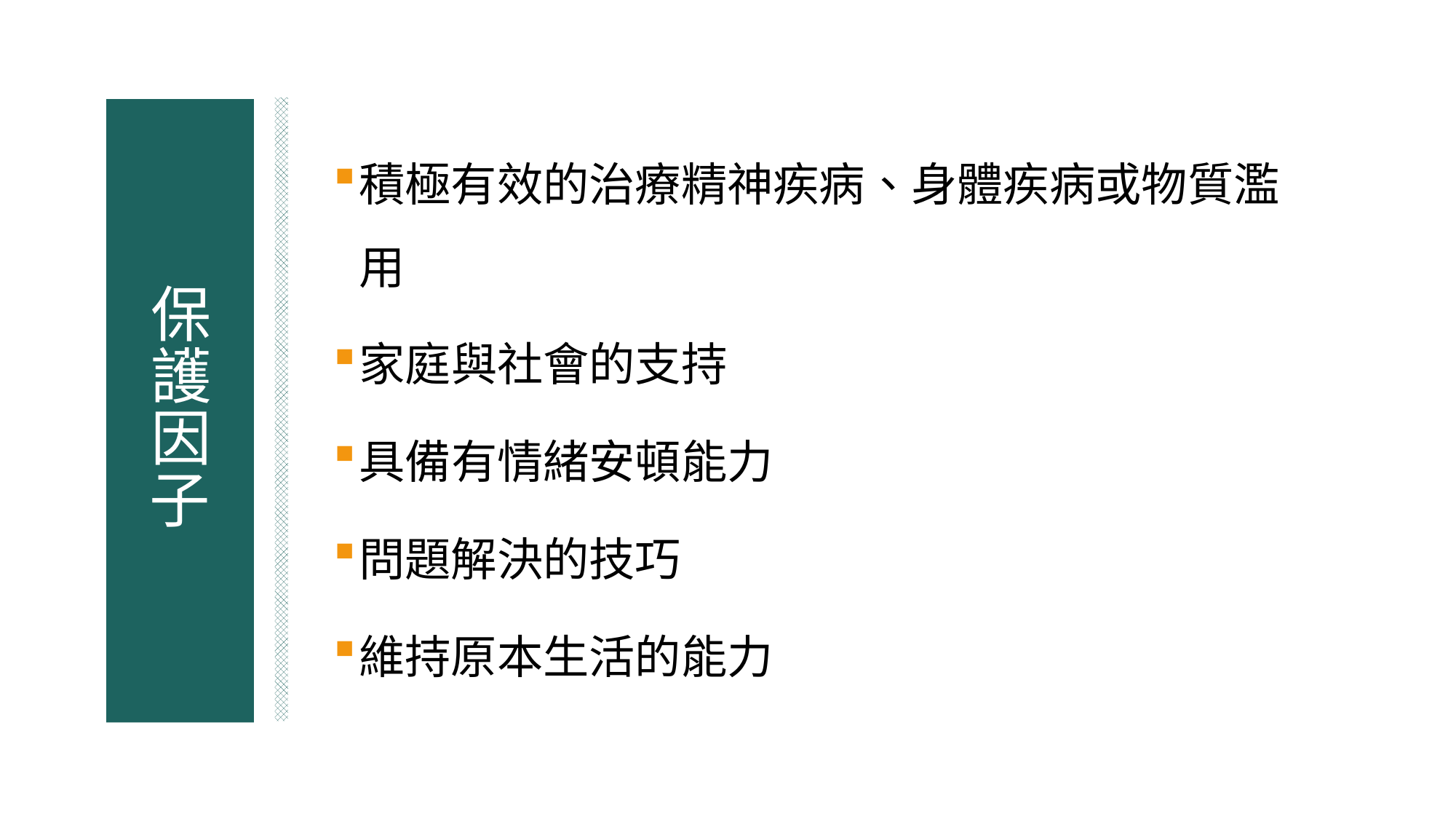

# 保護因子
積極有效的治療精神疾病、身體疾病或物質濫用
家庭與社會的支持
具備有情緒安頓能力
問題解決的技巧
維持原本生活的能力